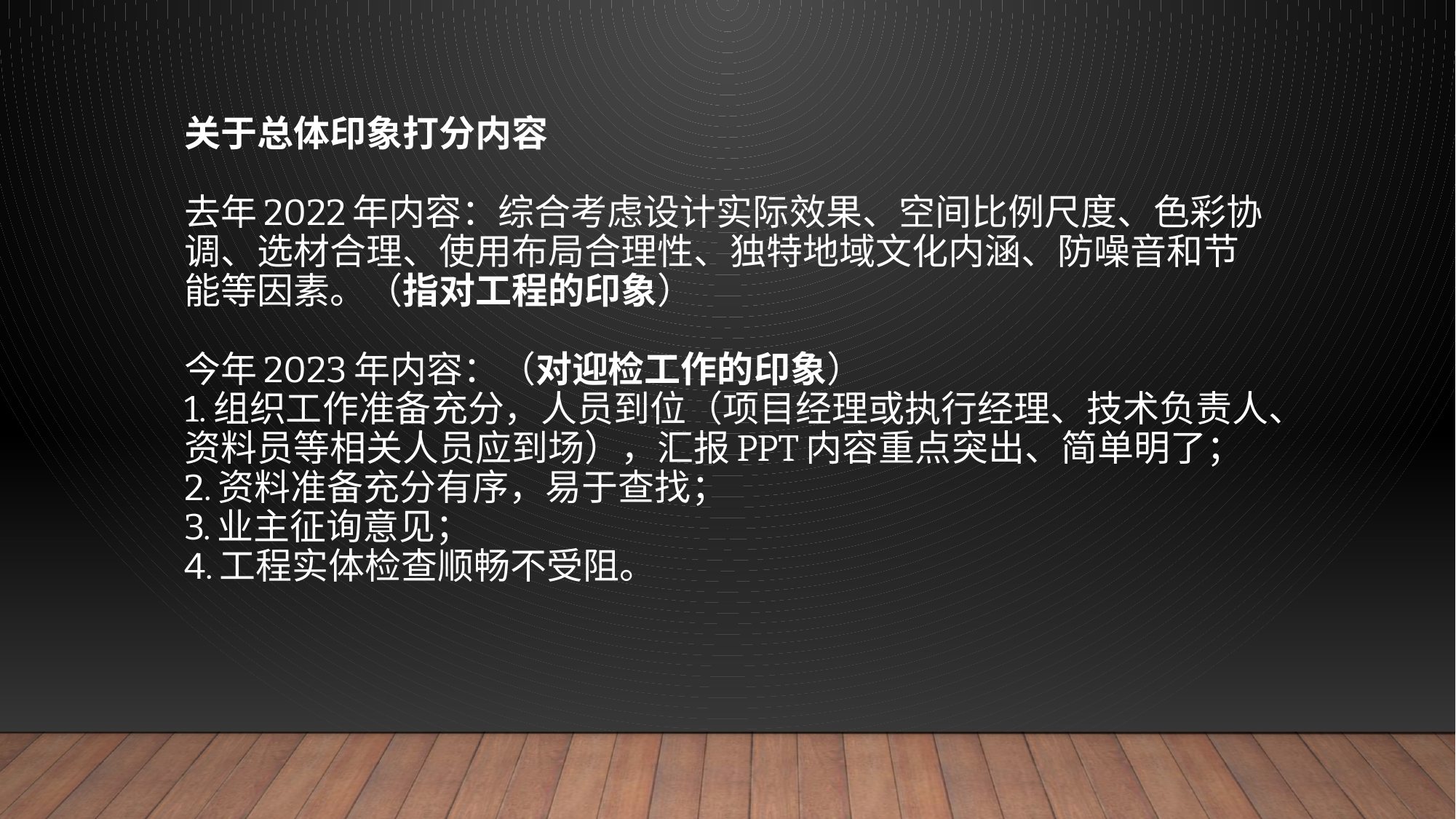

# 关于总体印象打分内容 去年2022年内容：综合考虑设计实际效果、空间比例尺度、色彩协调、选材合理、使用布局合理性、独特地域文化内涵、防噪音和节能等因素。（指对工程的印象） 今年2023年内容：（对迎检工作的印象） 1.组织工作准备充分，人员到位（项目经理或执行经理、技术负责人、资料员等相关人员应到场），汇报PPT内容重点突出、简单明了； 2.资料准备充分有序，易于查找； 3.业主征询意见； 4.工程实体检查顺畅不受阻。